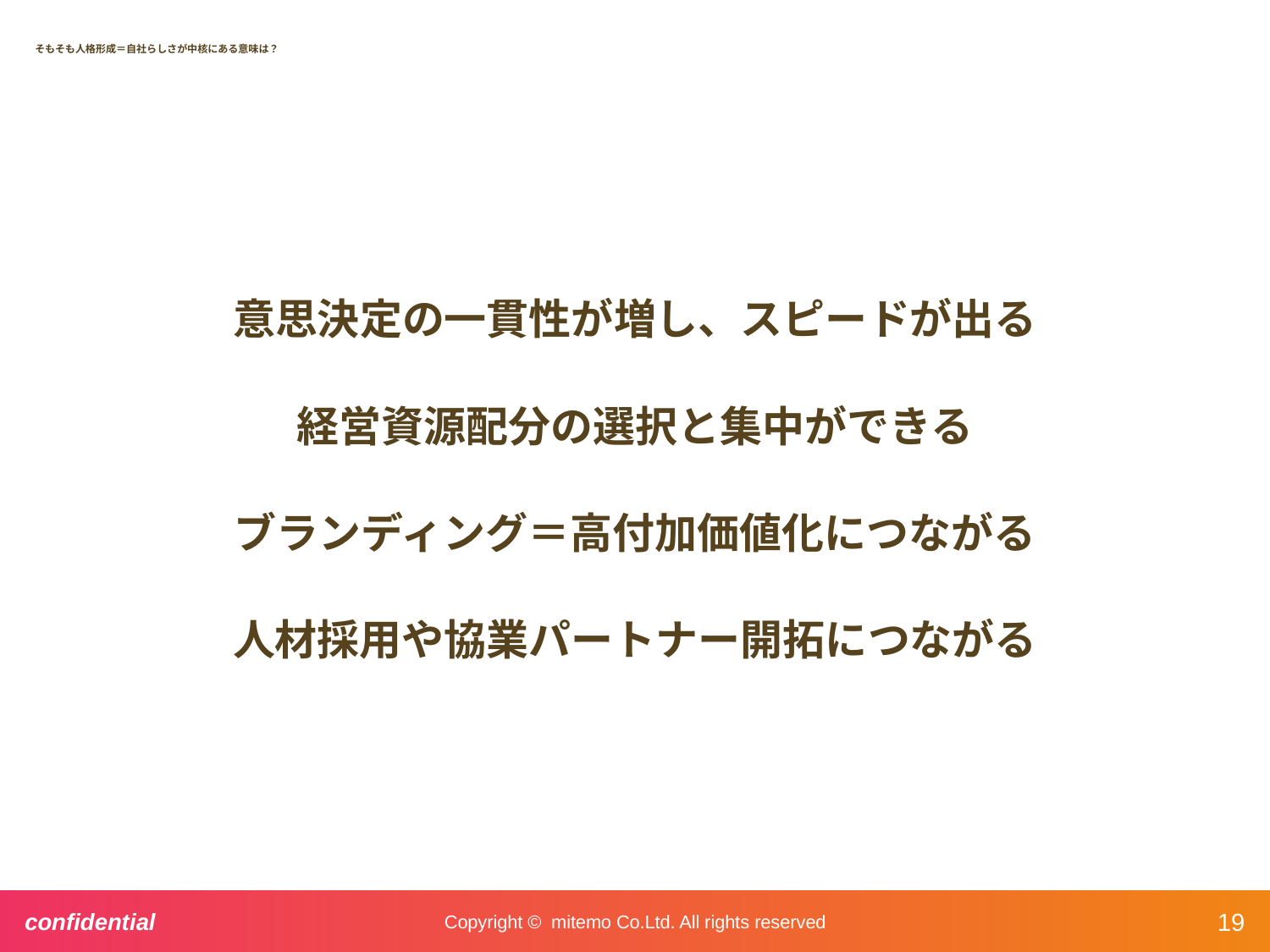

# そもそも人格形成＝自社らしさが中核にある意味は？
意思決定の一貫性が増し、スピードが出る
経営資源配分の選択と集中ができる
ブランディング＝高付加価値化につながる
人材採用や協業パートナー開拓につながる